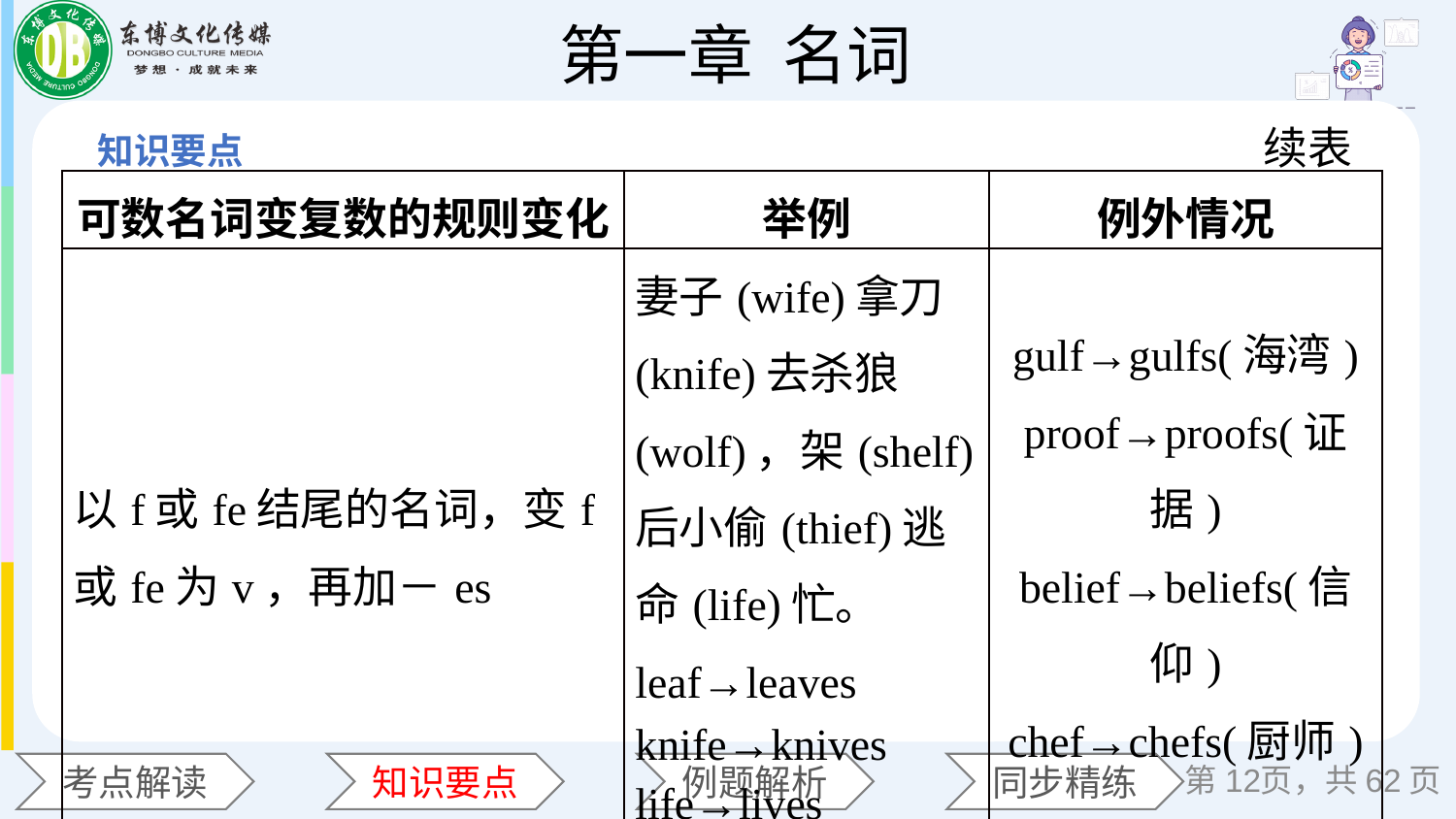

续表
| 可数名词变复数的规则变化 | 举例 | 例外情况 |
| --- | --- | --- |
| 以f或fe结尾的名词，变f或fe为v，再加－es | 妻子(wife)拿刀(knife)去杀狼(wolf)，架(shelf)后小偷(thief)逃命(life)忙。 leaf→leaves　knife→knives life→lives | gulf→gulfs(海湾) proof→proofs(证据) belief→beliefs(信仰) chef→chefs(厨师) |

第12页，共62页